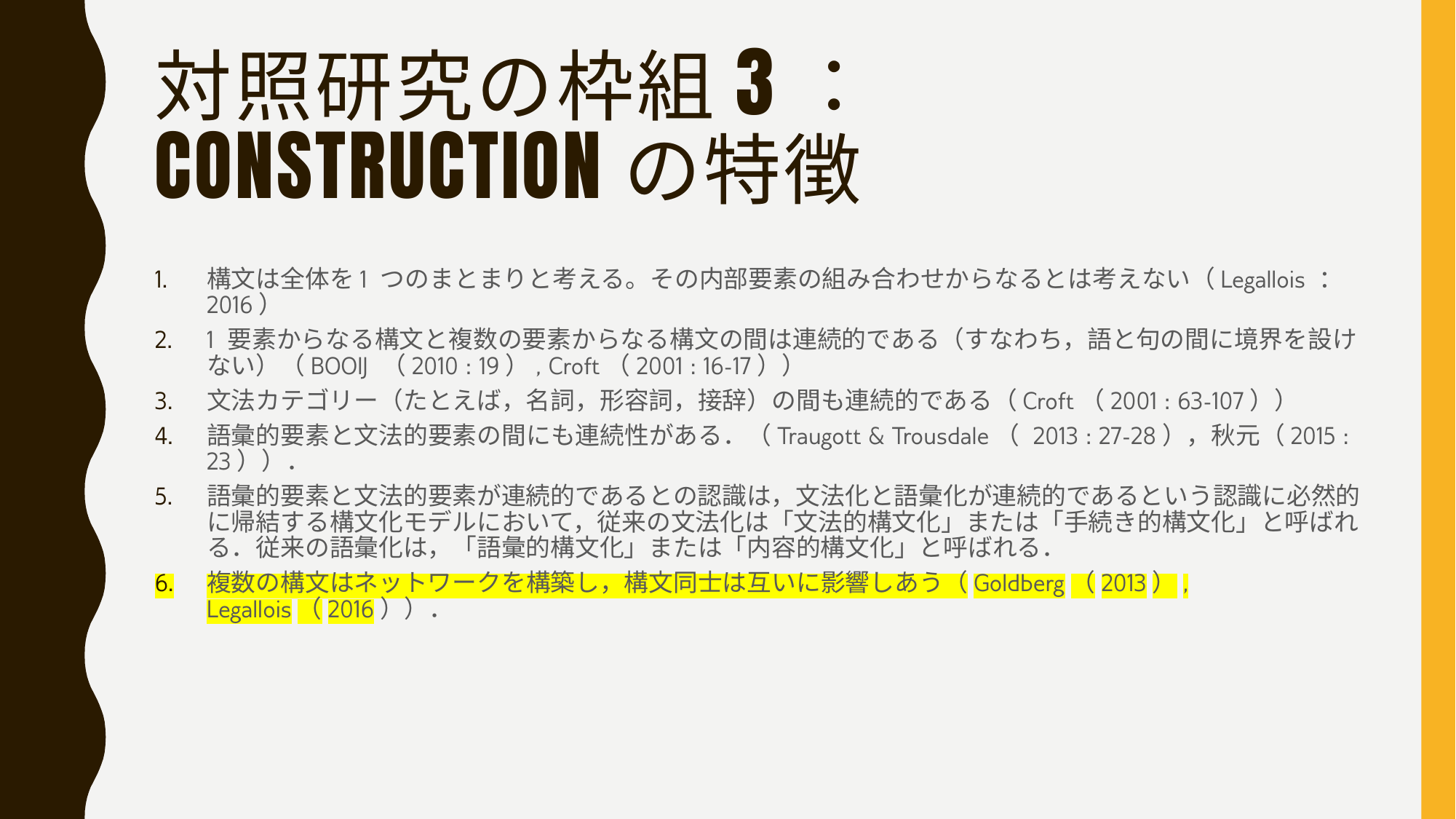

# 対照研究の枠組3： constructionの特徴
構文は全体を1 つのまとまりと考える。その内部要素の組み合わせからなるとは考えない（Legallois ：2016）
1 要素からなる構文と複数の要素からなる構文の間は連続的である（すなわち，語と句の間に境界を設けない）（BOOIJ （2010 : 19）, Croft（2001 : 16-17））
文法カテゴリー（たとえば，名詞，形容詞，接辞）の間も連続的である（Croft（2001 : 63-107））
語彙的要素と文法的要素の間にも連続性がある．（Traugott & Trousdale（ 2013 : 27-28），秋元（2015 : 23））．
語彙的要素と文法的要素が連続的であるとの認識は，文法化と語彙化が連続的であるという認識に必然的に帰結する構文化モデルにおいて，従来の文法化は「文法的構文化」または「手続き的構文化」と呼ばれる．従来の語彙化は，「語彙的構文化」または「内容的構文化」と呼ばれる．
複数の構文はネットワークを構築し，構文同士は互いに影響しあう（Goldberg（2013）, Legallois（2016））．